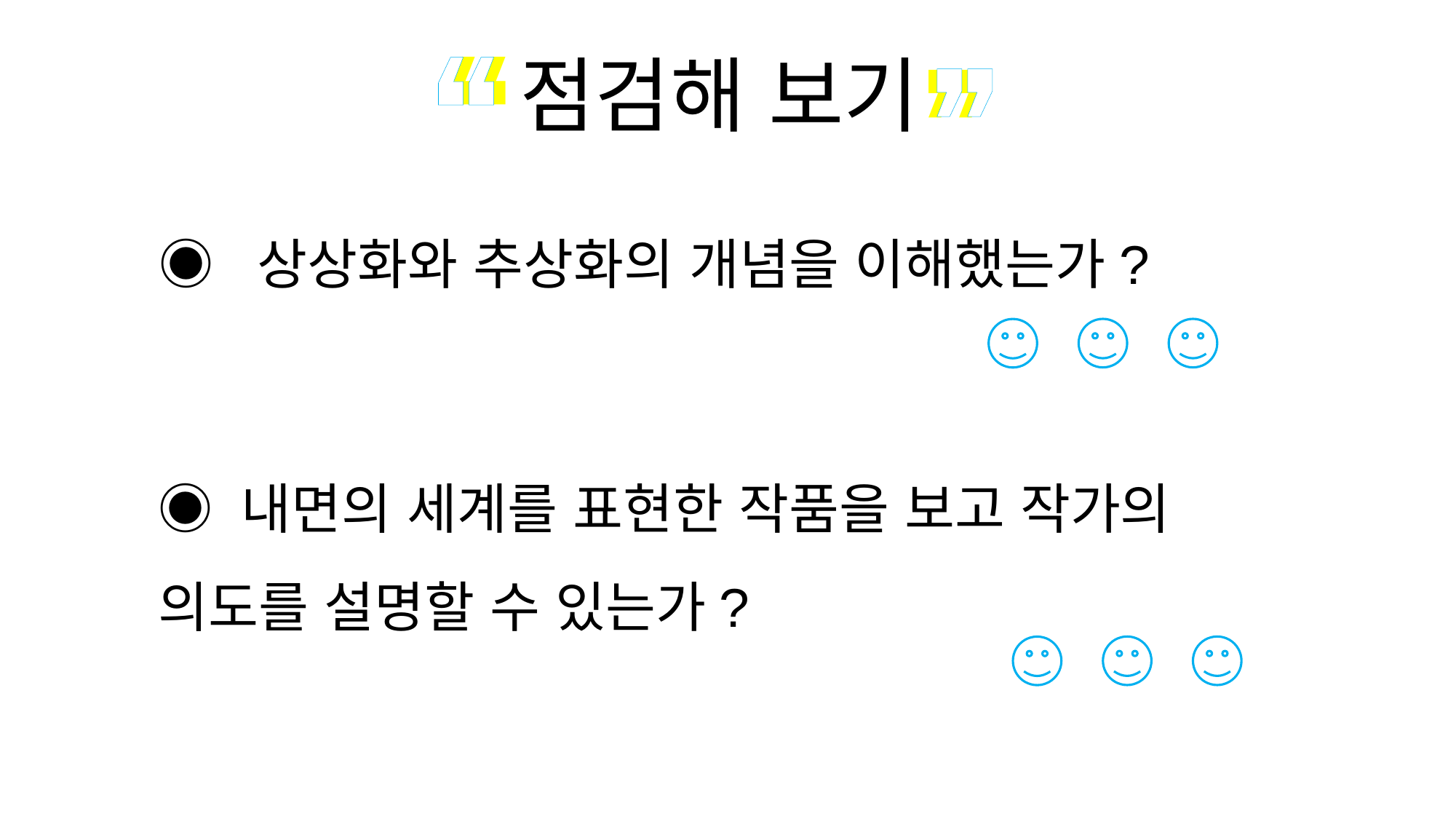

“
“
”
”
점검해 보기
◉  상상화와 추상화의 개념을 이해했는가?

◉ 내면의 세계를 표현한 작품을 보고 작가의 의도를 설명할 수 있는가?